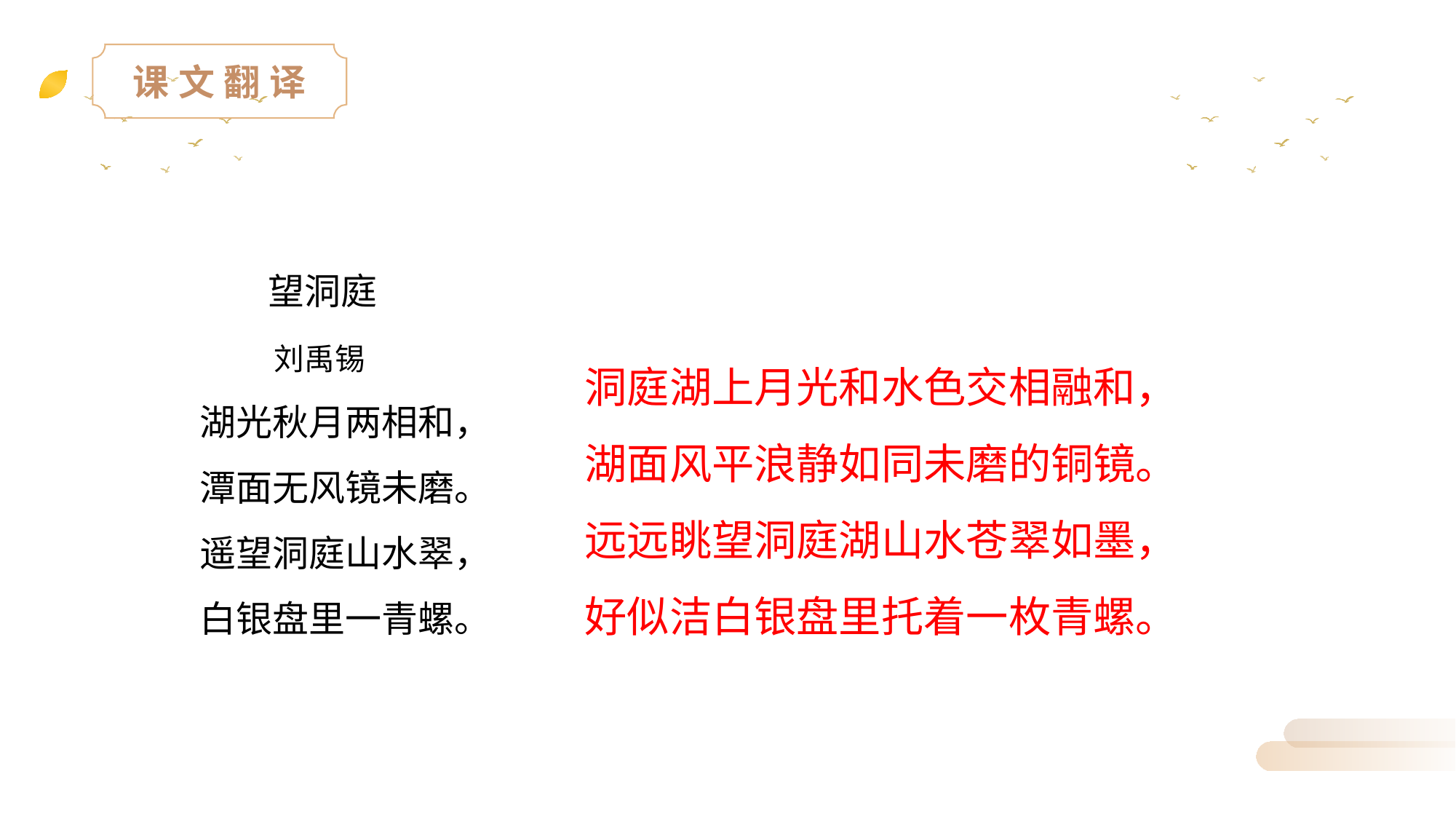

课文翻译
          望洞庭
        刘禹锡
湖光秋月两相和，
潭面无风镜未磨。
遥望洞庭山水翠，
白银盘里一青螺。
洞庭湖上月光和水色交相融和，湖面风平浪静如同未磨的铜镜。
远远眺望洞庭湖山水苍翠如墨，好似洁白银盘里托着一枚青螺。